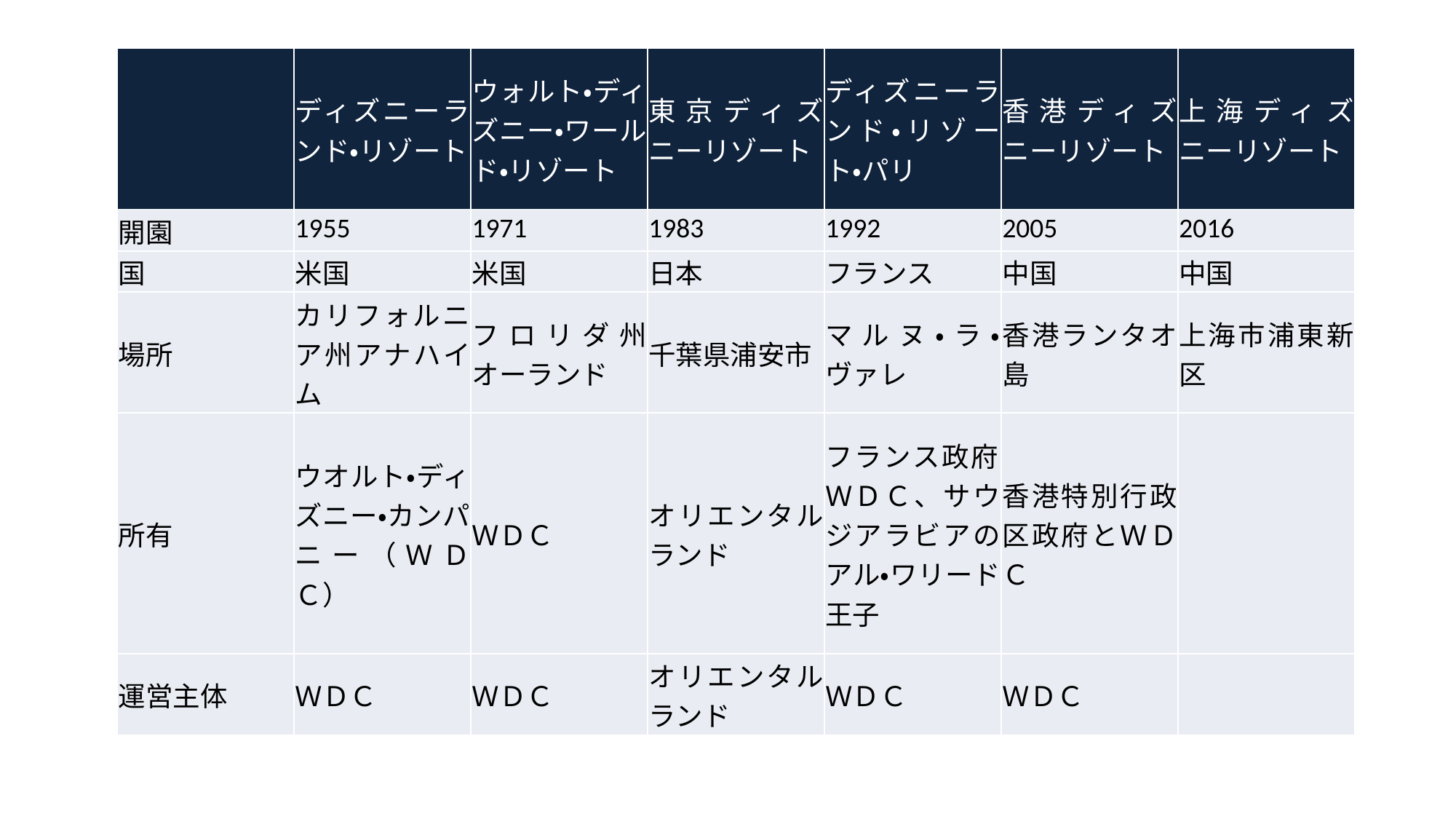

#
|  | ディズニーランド・リゾート | ウォルト・ディズニー・ワールド・リゾート | 東京ディズニーリゾート | ディズニーランド・リゾート・パリ | 香港ディズニーリゾート | 上海ディズニーリゾート |
| --- | --- | --- | --- | --- | --- | --- |
| 開園 | 1955 | 1971 | 1983 | 1992 | 2005 | 2016 |
| 国 | 米国 | 米国 | 日本 | フランス | 中国 | 中国 |
| 場所 | カリフォルニア州アナハイム | フロリダ州オーランド | 千葉県浦安市 | マルヌ・ラ・ヴァレ | 香港ランタオ島 | 上海市浦東新区 |
| 所有 | ウオルト・ディズニー・カンパニー（ＷＤＣ） | ＷＤＣ | オリエンタルランド | フランス政府、ＷＤＣ、サウジアラビアのアル・ワリード王子 | 香港特別行政区政府とＷＤＣ |  |
| 運営主体 | ＷＤＣ | ＷＤＣ | オリエンタルランド | ＷＤＣ | ＷＤＣ |  |